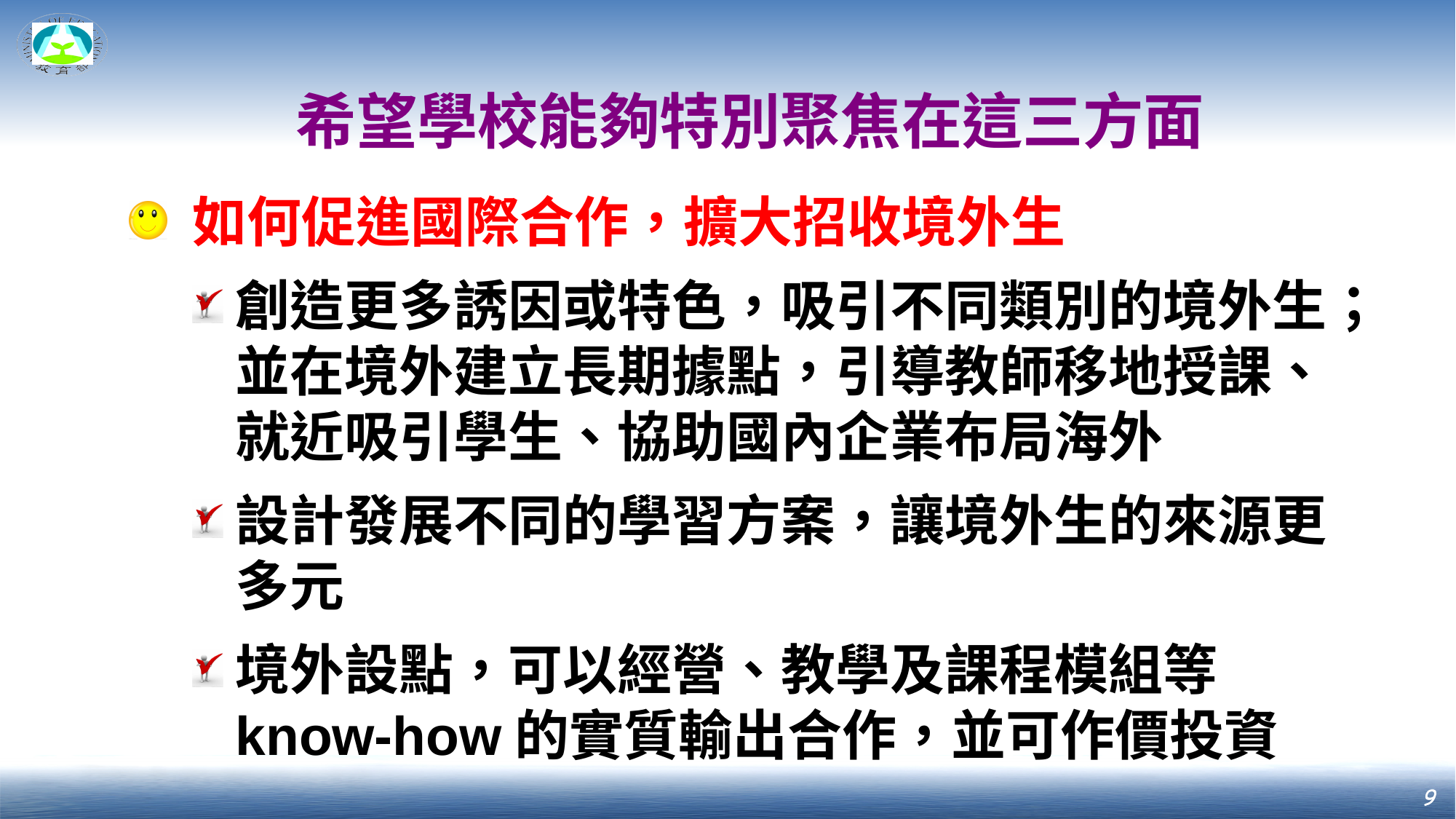

希望學校能夠特別聚焦在這三方面
如何促進國際合作，擴大招收境外生
創造更多誘因或特色，吸引不同類別的境外生；並在境外建立長期據點，引導教師移地授課、就近吸引學生、協助國內企業布局海外
設計發展不同的學習方案，讓境外生的來源更多元
境外設點，可以經營、教學及課程模組等know-how的實質輸出合作，並可作價投資